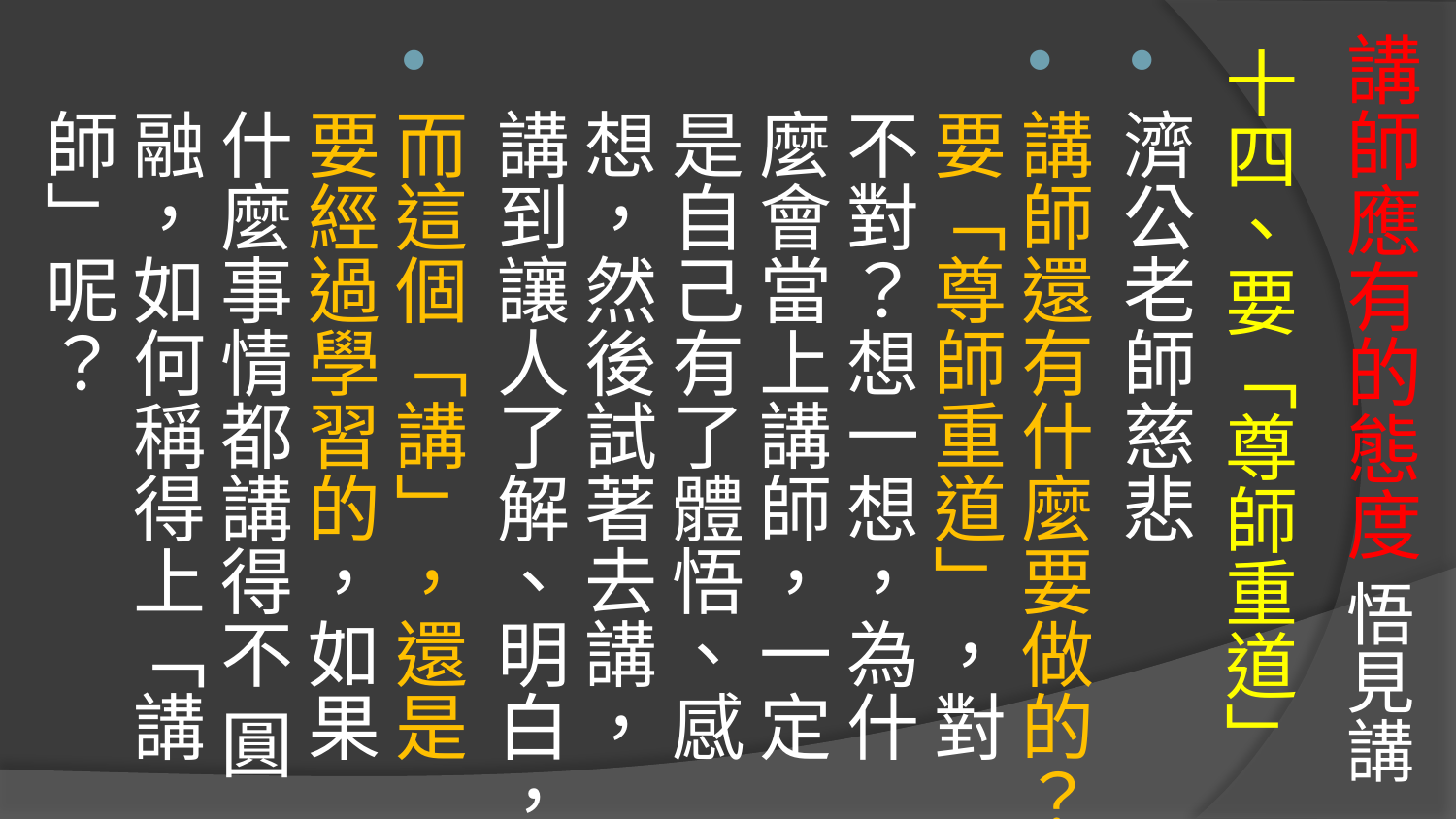

# 講師應有的態度 悟見講
十四、要「尊師重道」
濟公老師慈悲
講師還有什麼要做的？要「尊師重道」，對不對？想一想，為什麼會當上講師，一定是自己有了體悟、感想，然後試著去講，講到讓人了解、明白，
而這個「講」，還是要經過學習的，如果什麼事情都講得不 圓融，如何稱得上「講師」呢？